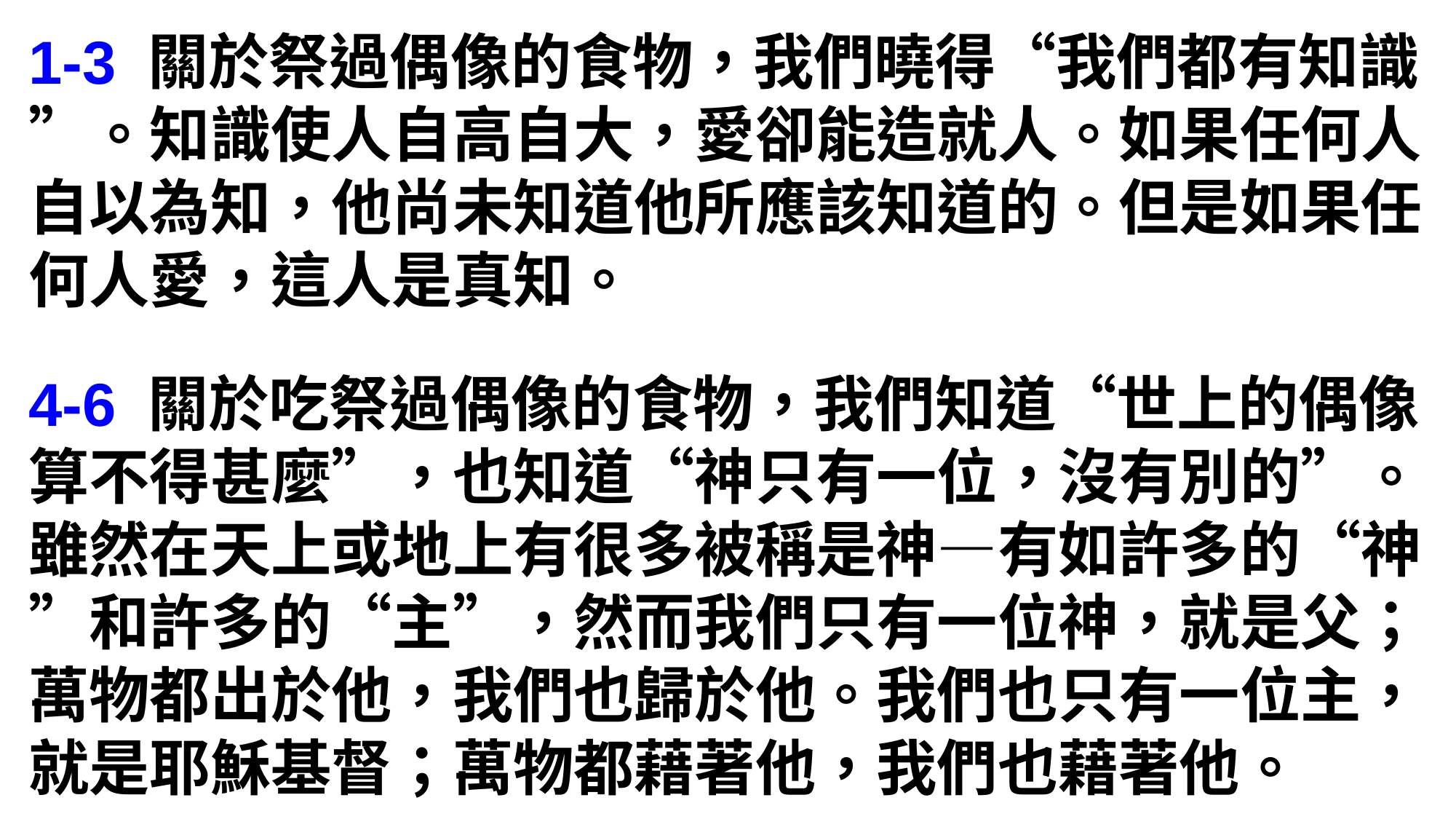

1-3 關於祭過偶像的食物，我們曉得“我們都有知識”。知識使人自高自大，愛卻能造就人。如果任何人自以為知，他尚未知道他所應該知道的。但是如果任何人愛，這人是真知。

4-6 關於吃祭過偶像的食物，我們知道“世上的偶像算不得甚麼”，也知道“神只有一位，沒有別的”。雖然在天上或地上有很多被稱是神—有如許多的“神”和許多的“主”，然而我們只有一位神，就是父；萬物都出於他，我們也歸於他。我們也只有一位主，就是耶穌基督；萬物都藉著他，我們也藉著他。